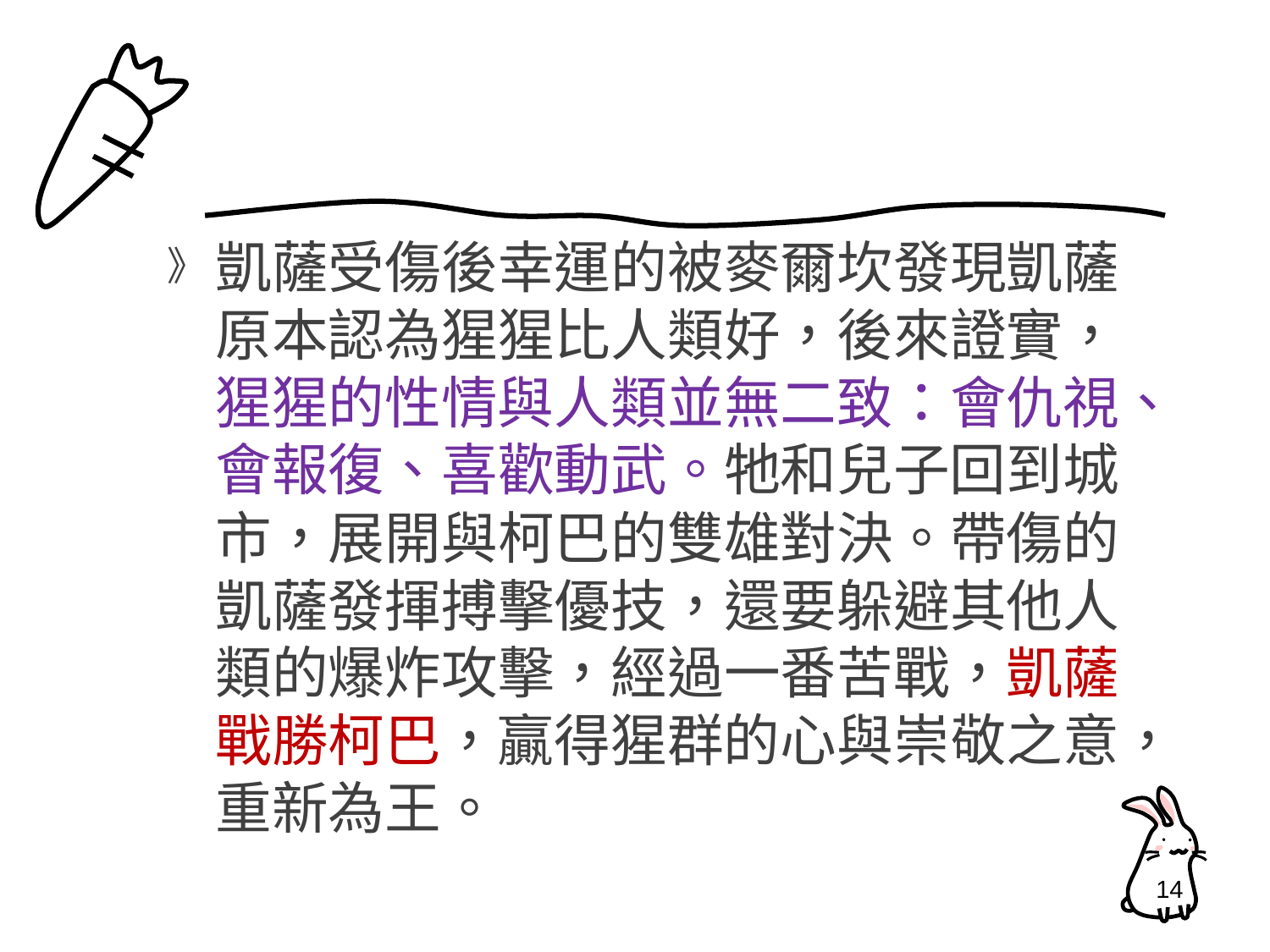

# 凱薩受傷後幸運的被麥爾坎發現凱薩原本認為猩猩比人類好，後來證實，猩猩的性情與人類並無二致：會仇視、會報復、喜歡動武。牠和兒子回到城市，展開與柯巴的雙雄對決。帶傷的凱薩發揮搏擊優技，還要躲避其他人類的爆炸攻擊，經過一番苦戰，凱薩戰勝柯巴，贏得猩群的心與崇敬之意，重新為王。

14